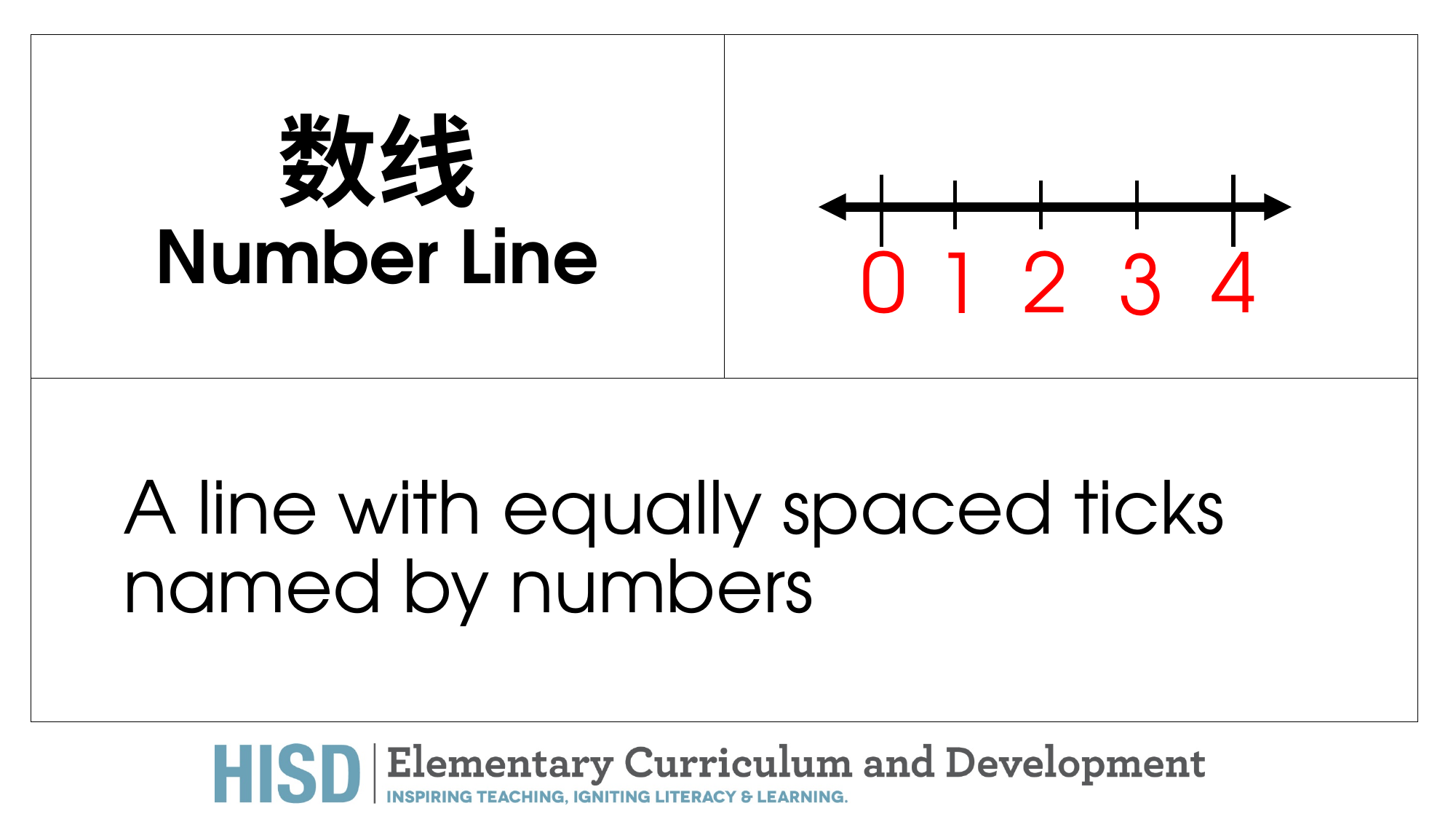

# 数线 Number Line

0
2
4
1
3
A line with equally spaced ticks named by numbers